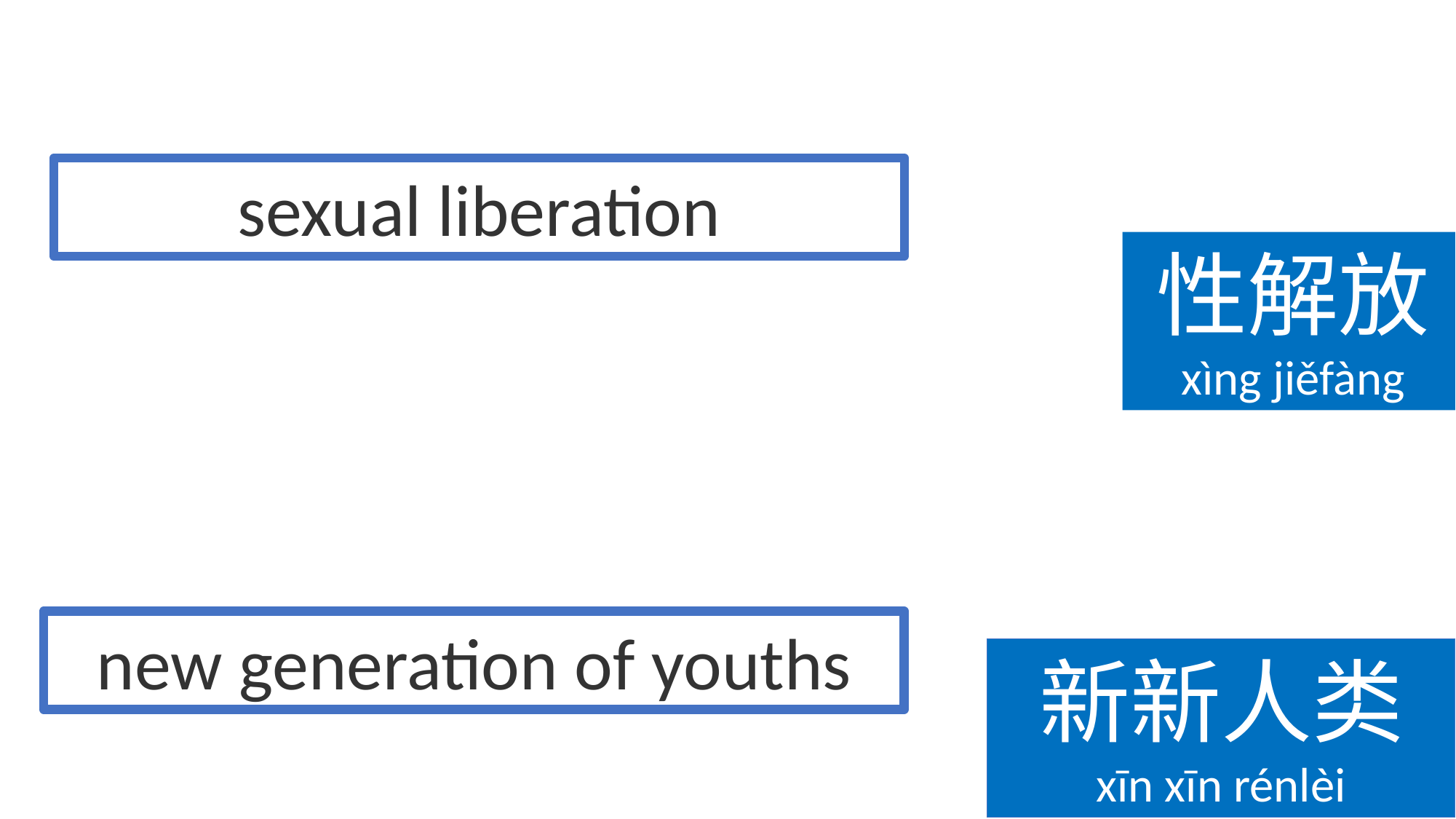

sexual liberation
性解放
xìng jiěfàng
new generation of youths
新新人类
xīn xīn rénlèi